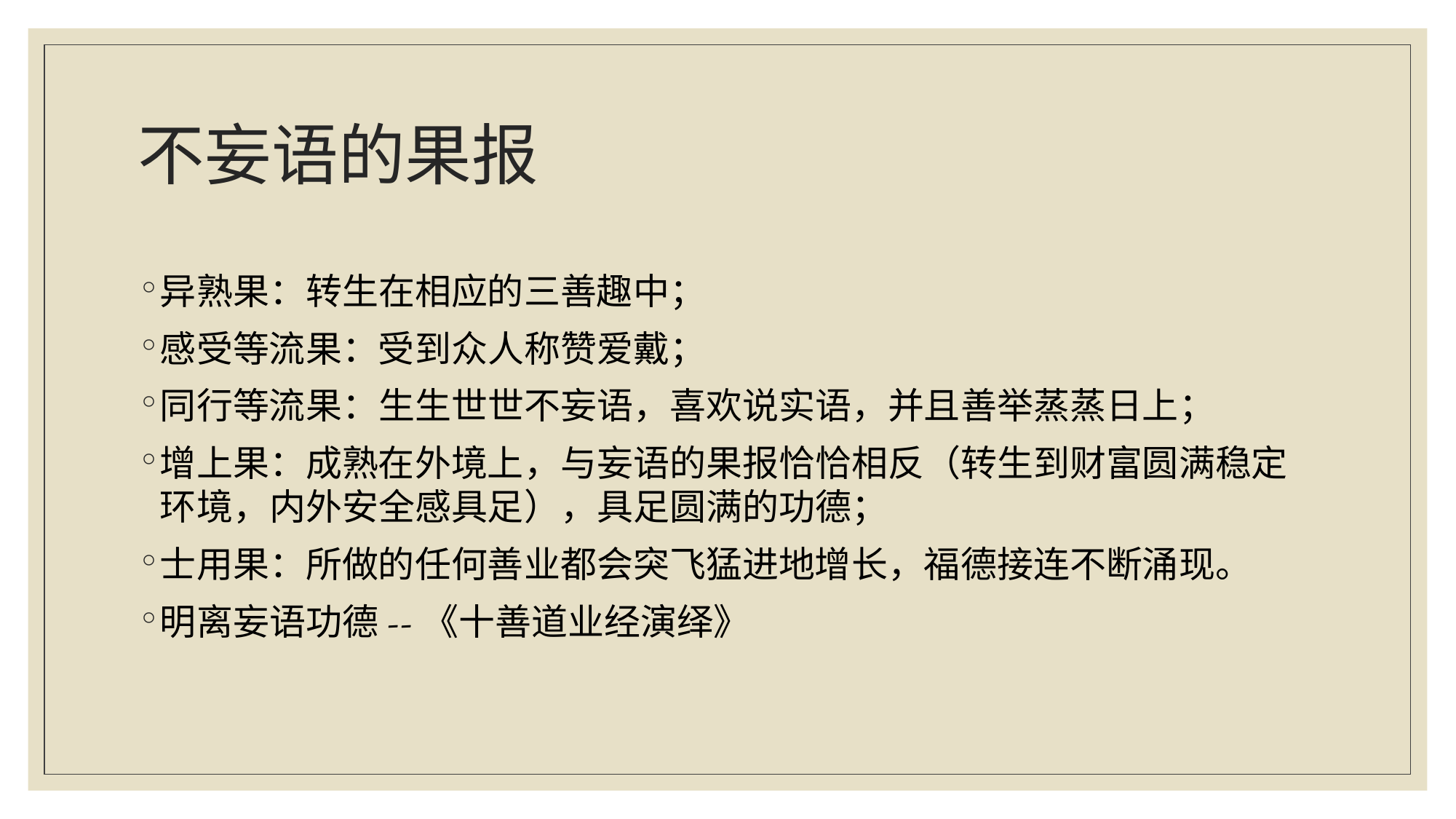

# 不妄语的果报
异熟果：转生在相应的三善趣中；
感受等流果：受到众人称赞爱戴；
同行等流果：生生世世不妄语，喜欢说实语，并且善举蒸蒸日上；
增上果：成熟在外境上，与妄语的果报恰恰相反（转生到财富圆满稳定环境，内外安全感具足），具足圆满的功德；
士用果：所做的任何善业都会突飞猛进地增长，福德接连不断涌现。
明离妄语功德--《十善道业经演绎》